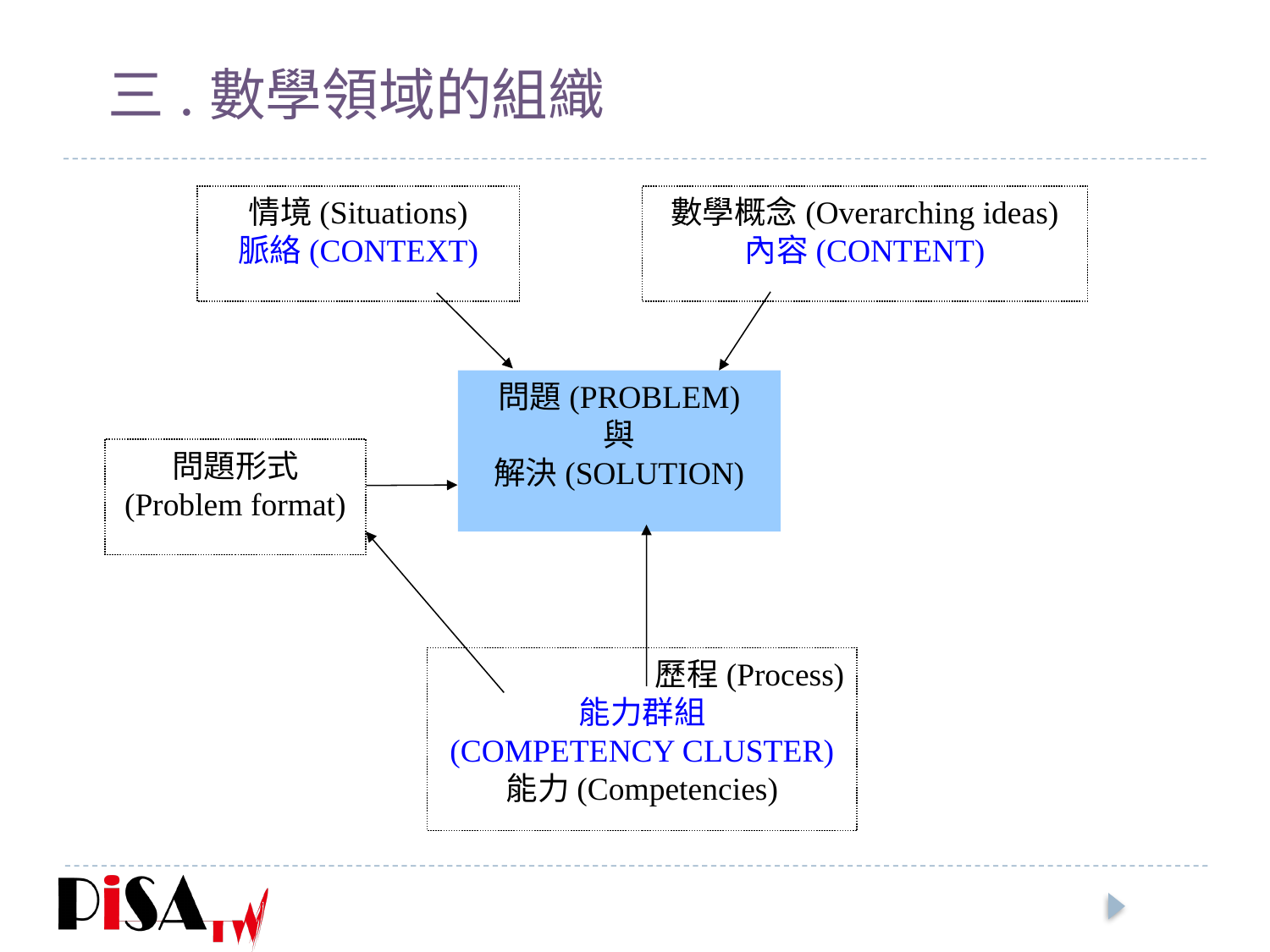

# 三.數學領域的組織
情境(Situations)
脈絡(CONTEXT)
數學概念(Overarching ideas)
內容(CONTENT)

問題(PROBLEM)
與
解決(SOLUTION)
問題形式
(Problem format)

歷程(Process)
能力群組
(COMPETENCY CLUSTER)
能力(Competencies)